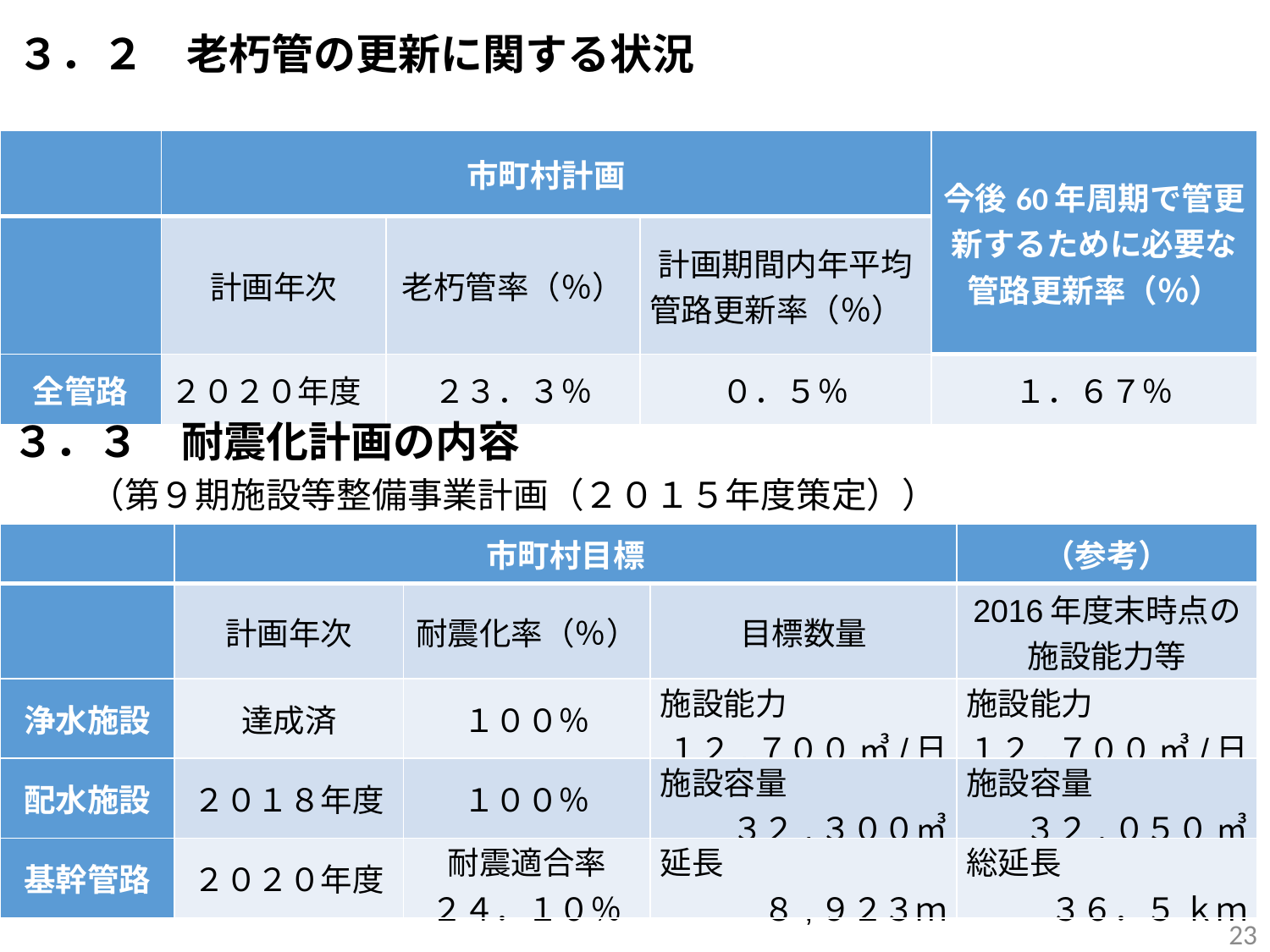

３．２　老朽管の更新に関する状況
|  | 市町村計画 |  |  | 今後60年周期で管更新するために必要な管路更新率（％） |
| --- | --- | --- | --- | --- |
|  | 計画年次 | 老朽管率（％） | 計画期間内年平均 管路更新率（％） |  |
| 全管路 | ２０２０年度 | ２３．３％ | ０．５％ | １．６７％ |

３．３　耐震化計画の内容
       （第９期施設等整備事業計画（２０１５年度策定））
|  | 市町村目標 |  |  | （参考） |
| --- | --- | --- | --- | --- |
|  | 計画年次 | 耐震化率（％） | 目標数量 | 2016年度末時点の 施設能力等 |
| 浄水施設 | 達成済 | １００％ | 施設能力 １２,７００ ㎥/日 | 施設能力 １２,７００ ㎥/日 |
| 配水施設 | ２０１８年度 | １００％ | 施設容量 ３２,３００㎥ | 施設容量 ３２,０５０ ㎥ |
| 基幹管路 | ２０２０年度 | 耐震適合率 ２４．１０％ | 延長 ８,９２３ｍ | 総延長 ３６．５ ｋｍ |
23